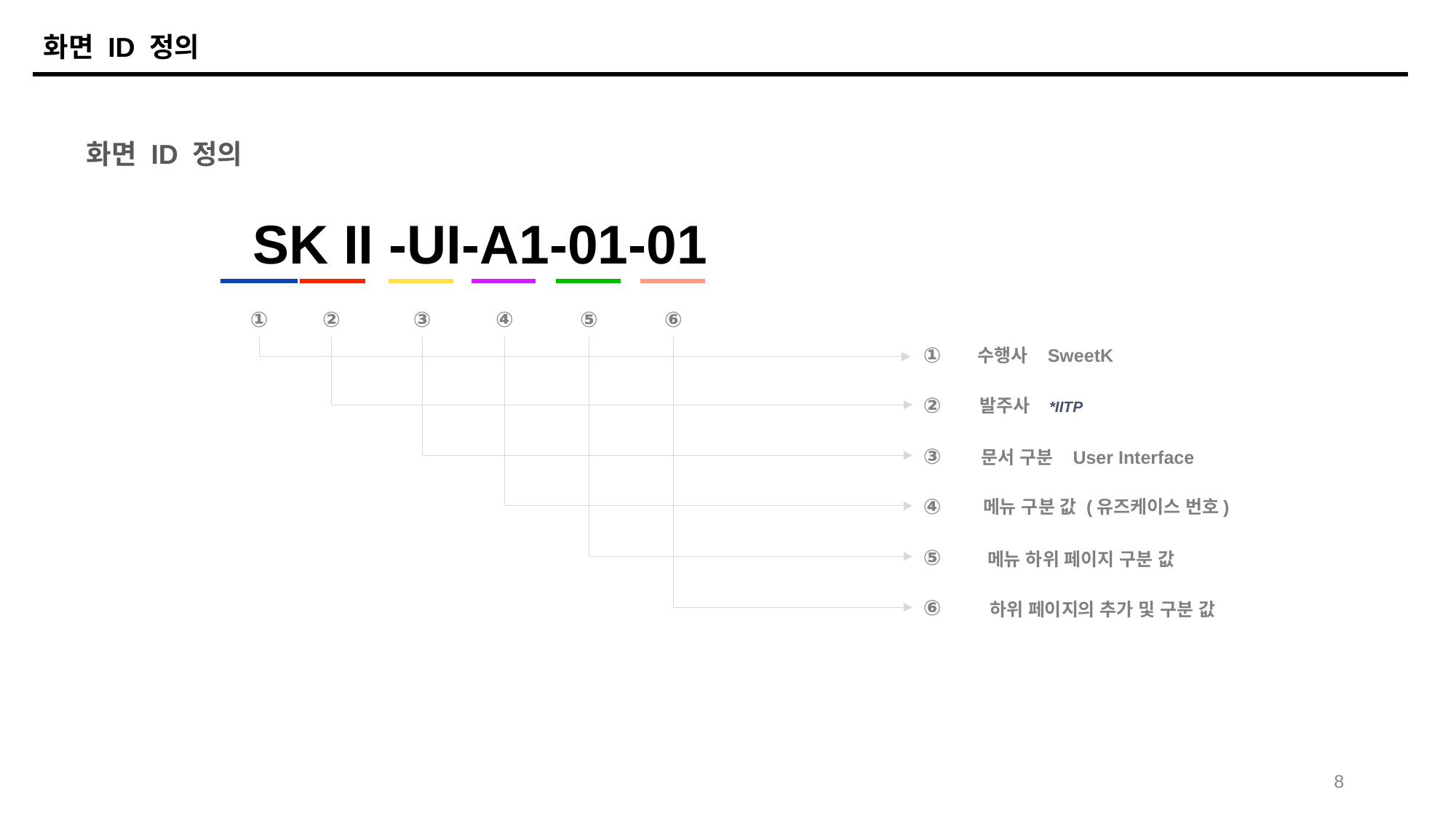

화면 ID 정의
화면 ID 정의
SK II -UI-A1-01-01
①
②
③
④
⑤
⑥
①
수행사   SweetK
②
발주사   *IITP
③
문서 구분   User Interface
④
메뉴 구분 값 (유즈케이스 번호)
⑤
메뉴 하위 페이지 구분 값
⑥
하위 페이지의 추가 및 구분 값
8